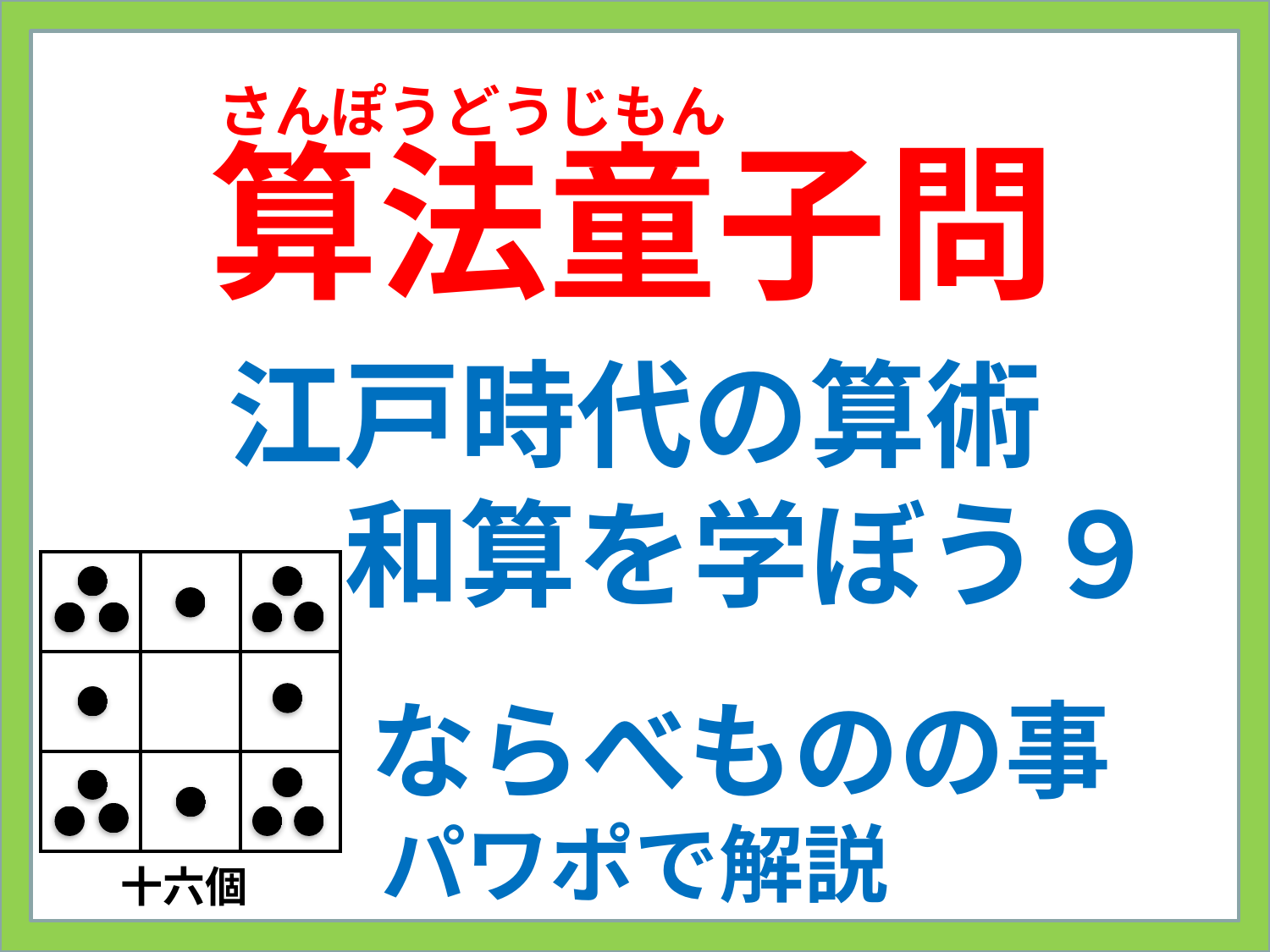

さんぽうどうじもん
# 算法童子問
江戸時代の算術
　　和算を学ぼう９
　　ならべものの事
パワポで解説
|  |  |  |
| --- | --- | --- |
|  |  |  |
|  |  |  |

十六個